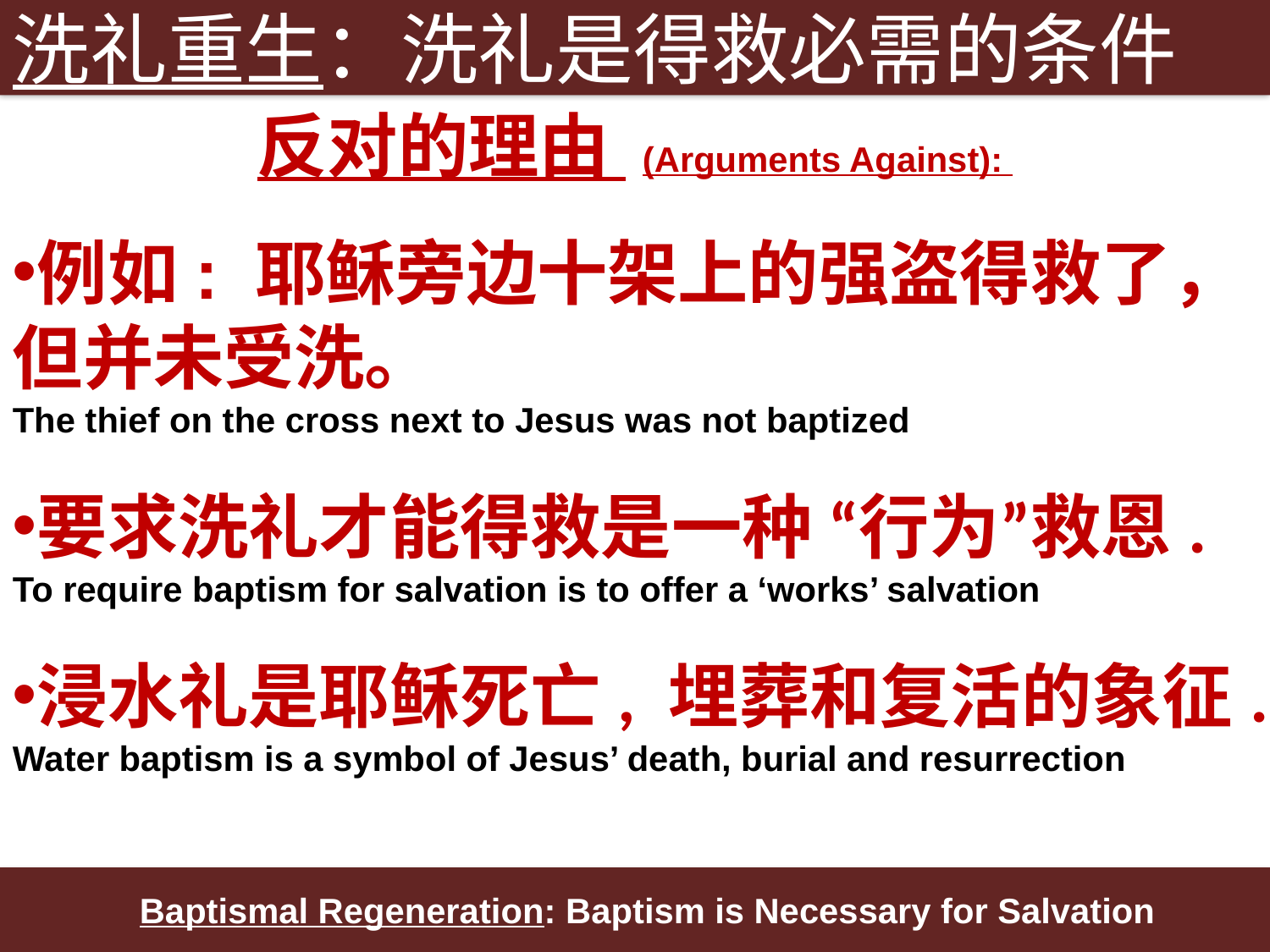

洗礼重生：洗礼是得救必需的条件
反对的理由 (Arguments Against):

例如: 耶稣旁边十架上的强盗得救了，但并未受洗。
The thief on the cross next to Jesus was not baptized

要求洗礼才能得救是一种 “行为”救恩.
To require baptism for salvation is to offer a ‘works’ salvation

浸水礼是耶稣死亡, 埋葬和复活的象征.
Water baptism is a symbol of Jesus’ death, burial and resurrection
Baptismal Regeneration: Baptism is Necessary for Salvation